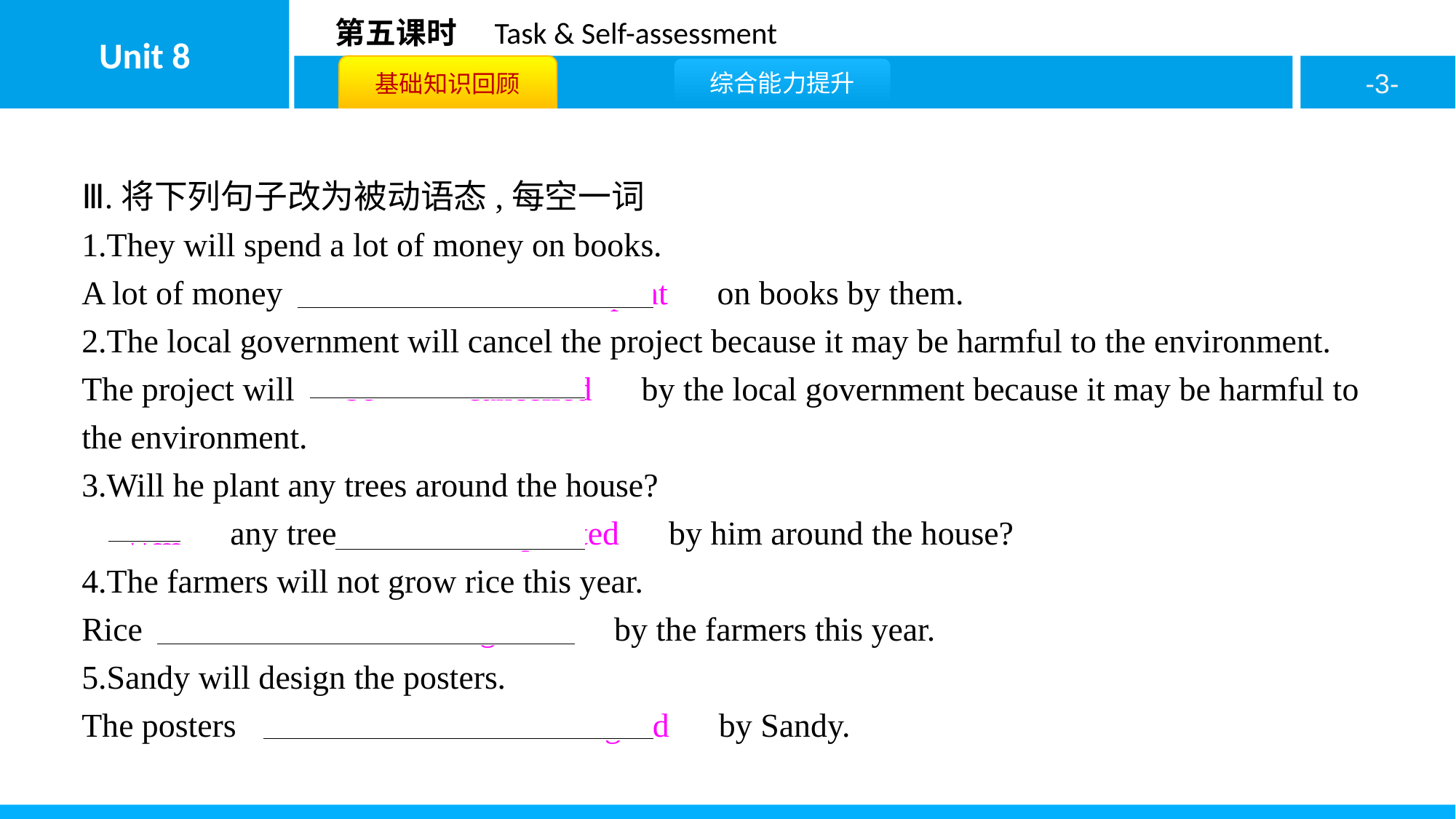

Ⅲ.将下列句子改为被动语态,每空一词
1.They will spend a lot of money on books.
A lot of money　will　 　be　 　spent　on books by them.
2.The local government will cancel the project because it may be harmful to the environment.
The project will　be　 　cancelled　by the local government because it may be harmful to the environment.
3.Will he plant any trees around the house?
　Will　any trees　be　 　planted　by him around the house?
4.The farmers will not grow rice this year.
Rice　won’t　 　be　 　grown　by the farmers this year.
5.Sandy will design the posters.
The posters　will　 　be　 　designed　by Sandy.